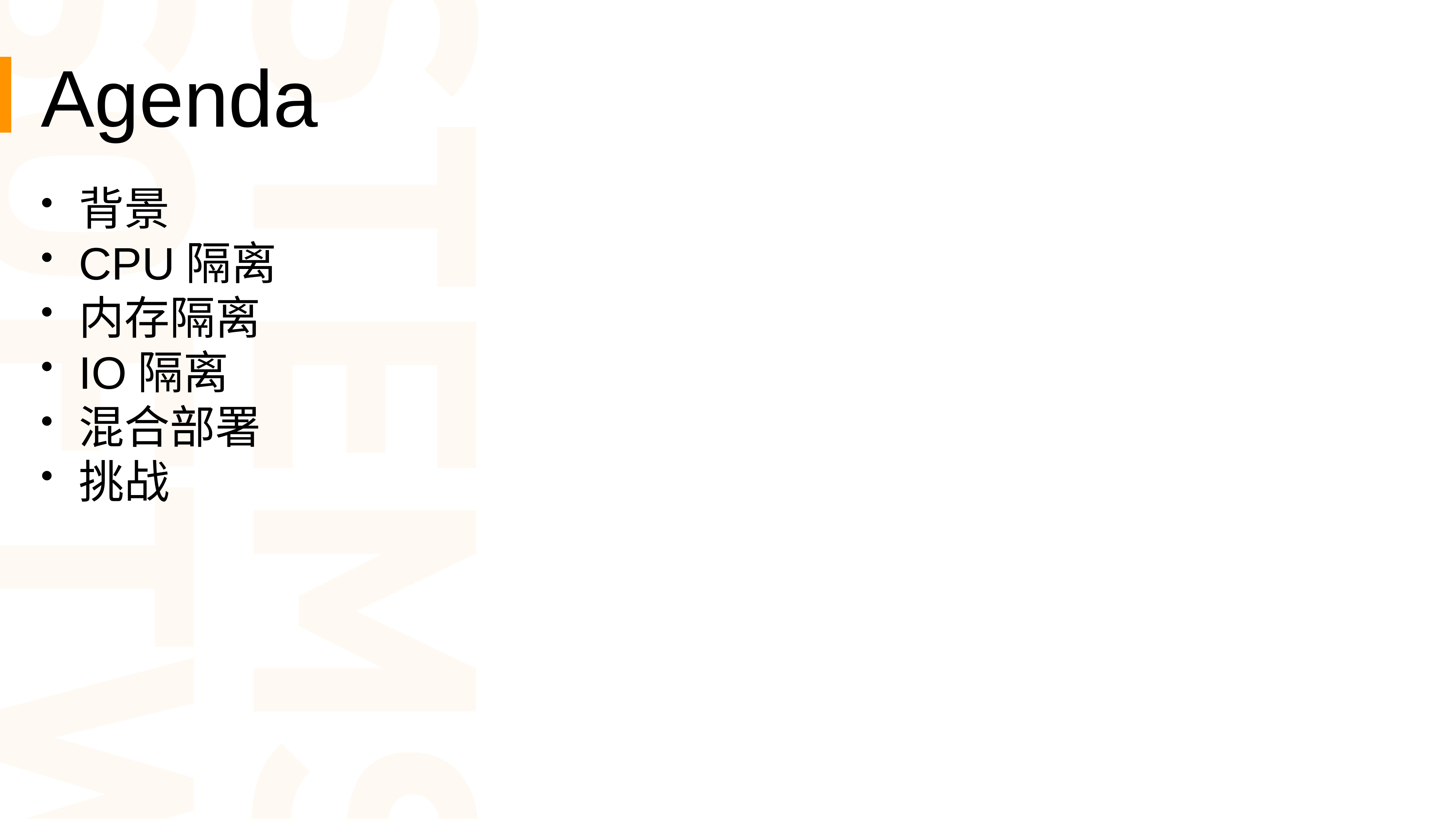

Agenda

背景
CPU隔离
内存隔离
IO隔离
混合部署
挑战